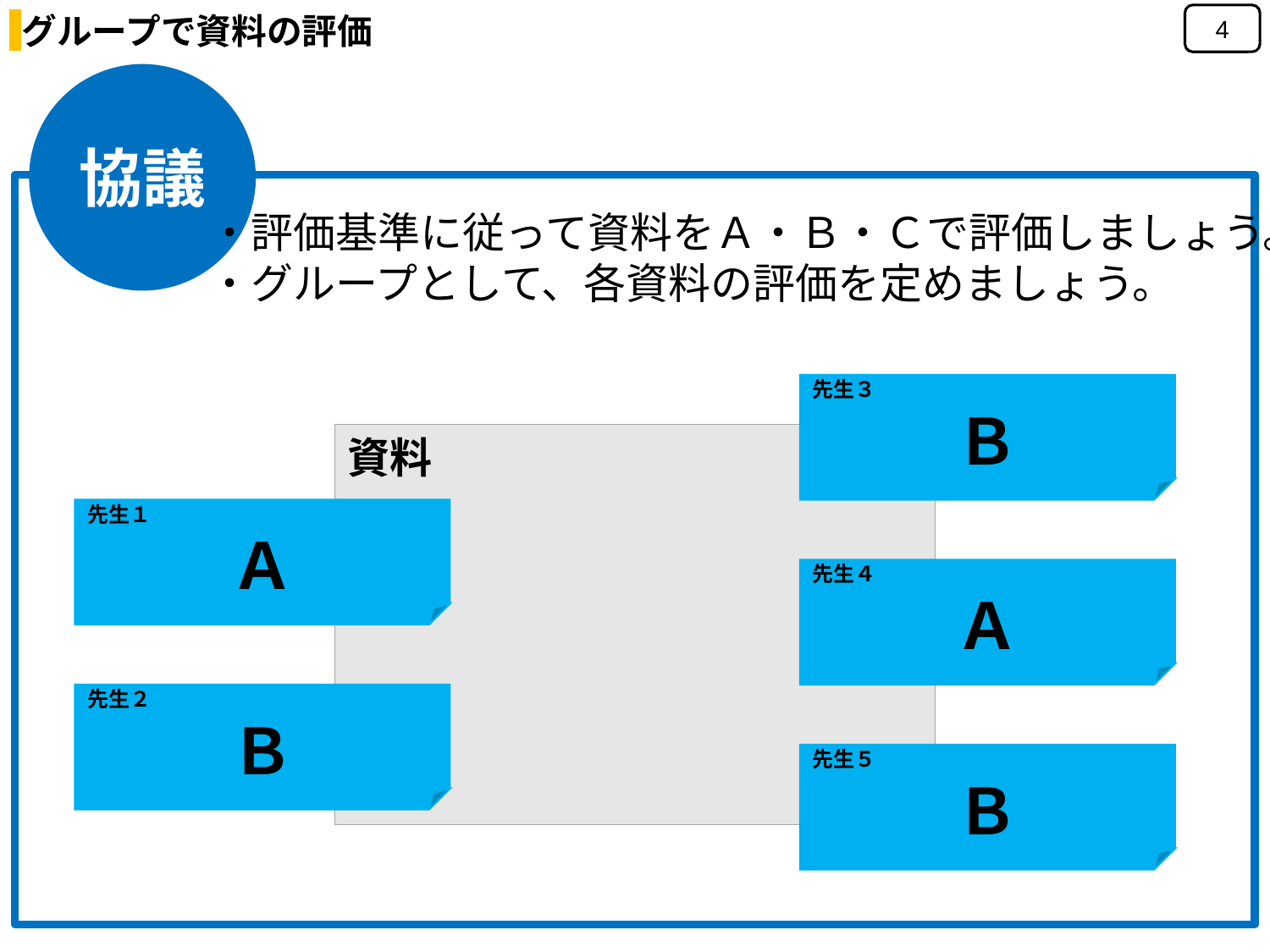

グループで資料の評価
4

協議

・評価基準に従って資料をＡ・Ｂ・Ｃで評価しましょう。
・グループとして、各資料の評価を定めましょう。
先生３
Ｂ
資料
先生１
Ａ
先生４
Ａ
先生２
Ｂ
先生５
Ｂ